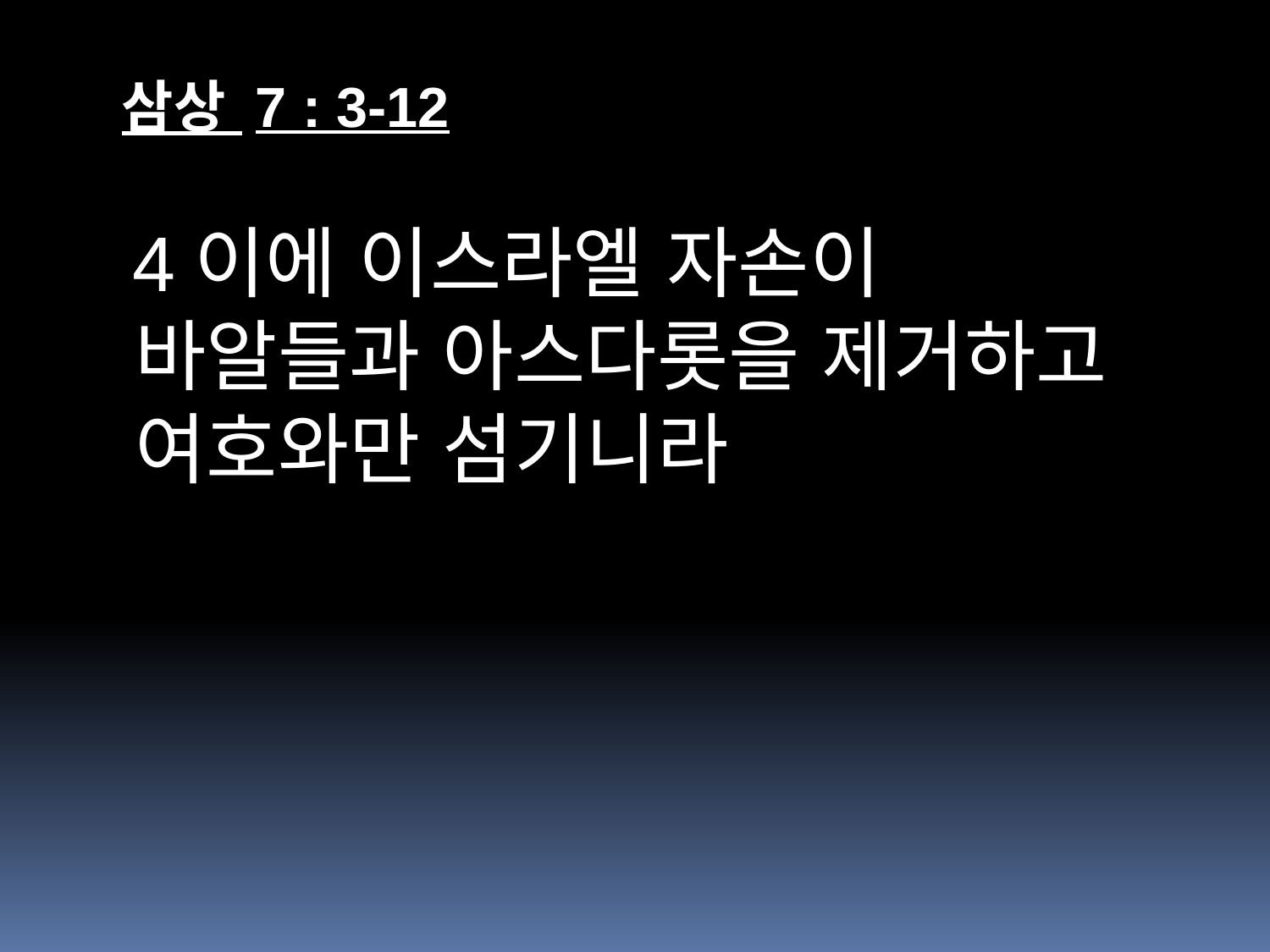

삼상 7 : 3-12

  4이에 이스라엘 자손이 바알들과 아스다롯을 제거하고 여호와만 섬기니라